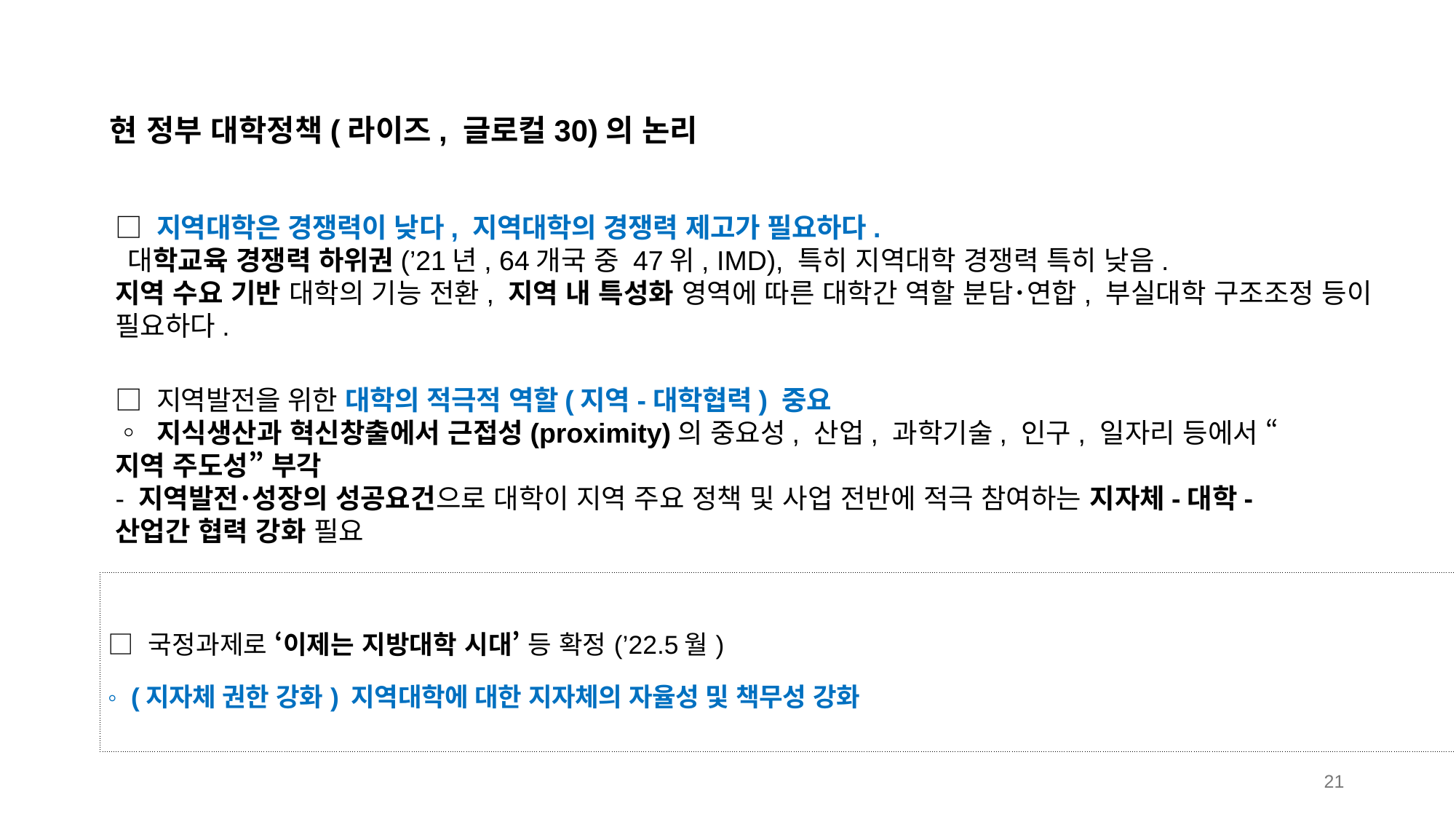

현 정부 대학정책(라이즈, 글로컬30)의 논리
□ 지역대학은 경쟁력이 낮다, 지역대학의 경쟁력 제고가 필요하다.
 대학교육 경쟁력 하위권(’21년, 64개국 중 47위, IMD), 특히 지역대학 경쟁력 특히 낮음.
지역 수요 기반 대학의 기능 전환, 지역 내 특성화 영역에 따른 대학간 역할 분담･연합, 부실대학 구조조정 등이 필요하다.

□ 지역발전을 위한 대학의 적극적 역할(지역-대학협력) 중요
◦ 지식생산과 혁신창출에서 근접성(proximity)의 중요성, 산업, 과학기술, 인구, 일자리 등에서 “지역 주도성” 부각
- 지역발전･성장의 성공요건으로 대학이 지역 주요 정책 및 사업 전반에 적극 참여하는 지자체-대학-산업간 협력 강화 필요

| □ 국정과제로 ‘이제는 지방대학 시대’ 등 확정(’22.5월) ◦ (지자체 권한 강화) 지역대학에 대한 지자체의 자율성 및 책무성 강화 |
| --- |
21